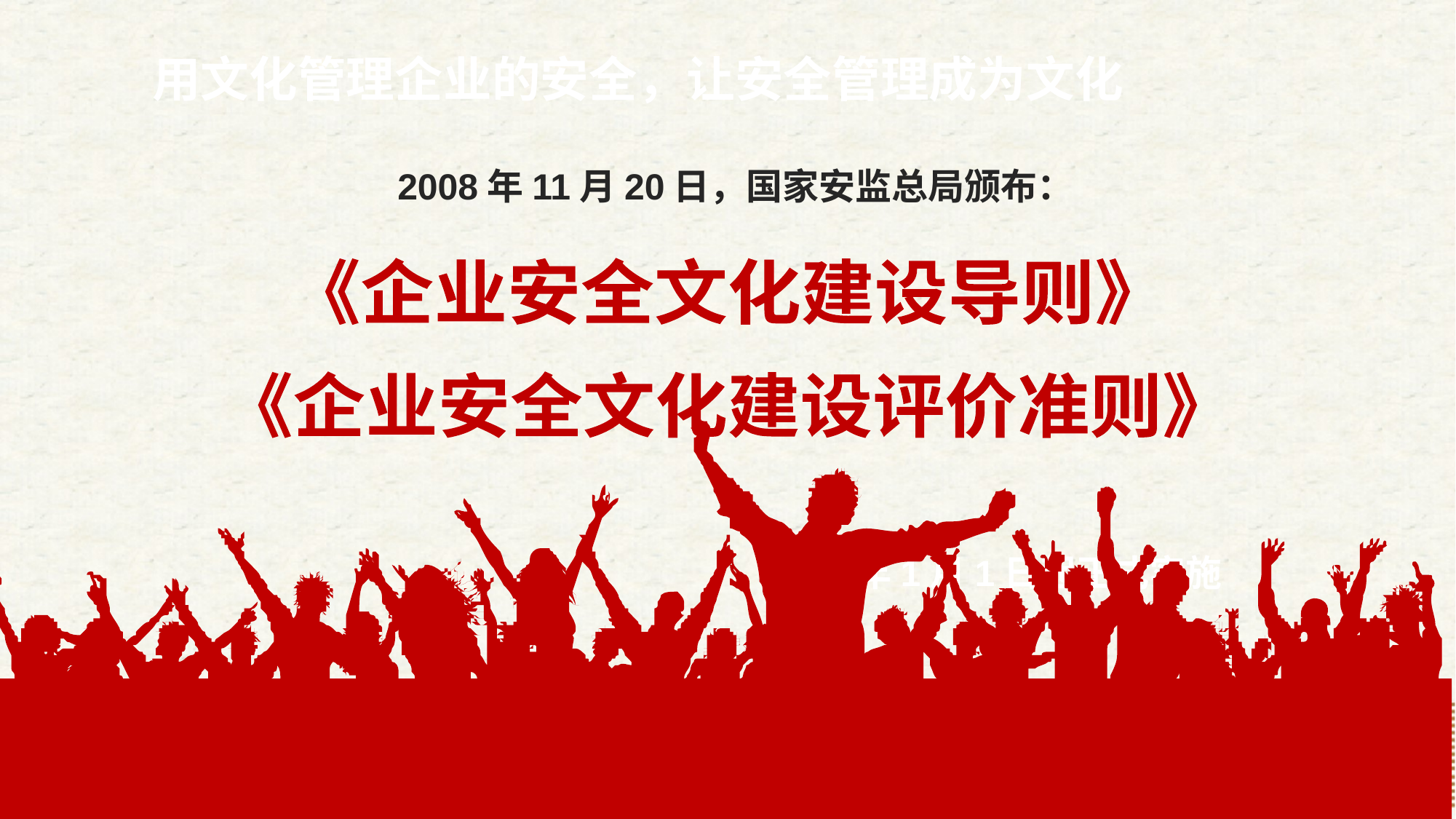

用文化管理企业的安全，让安全管理成为文化
2008年11月20日，国家安监总局颁布：
《企业安全文化建设导则》
《企业安全文化建设评价准则》

2009年1月1日起正式实施